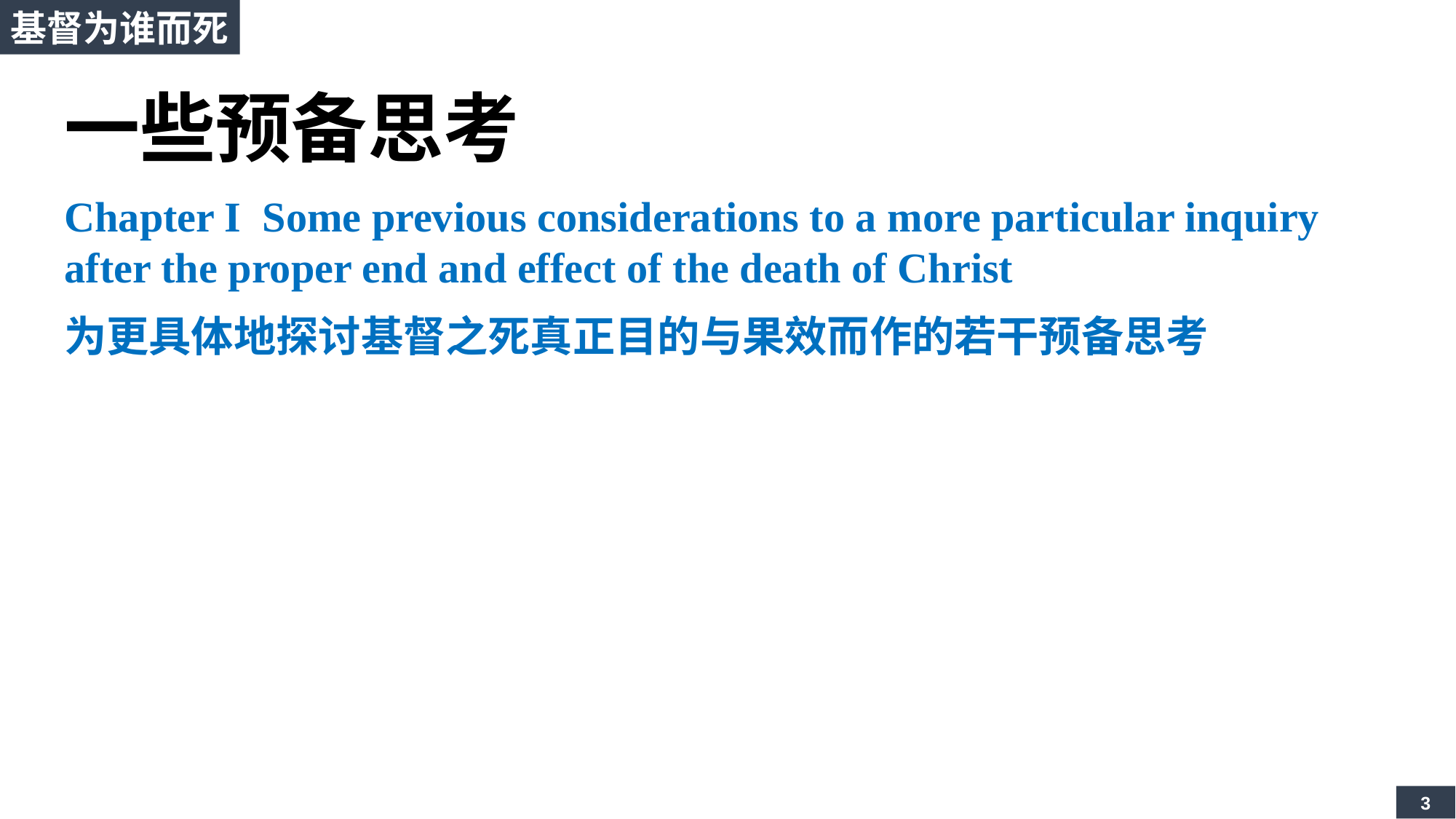

基督为谁而死
一些预备思考
Chapter I  Some previous considerations to a more particular inquiry after the proper end and effect of the death of Christ
为更具体地探讨基督之死真正目的与果效而作的若干预备思考
3